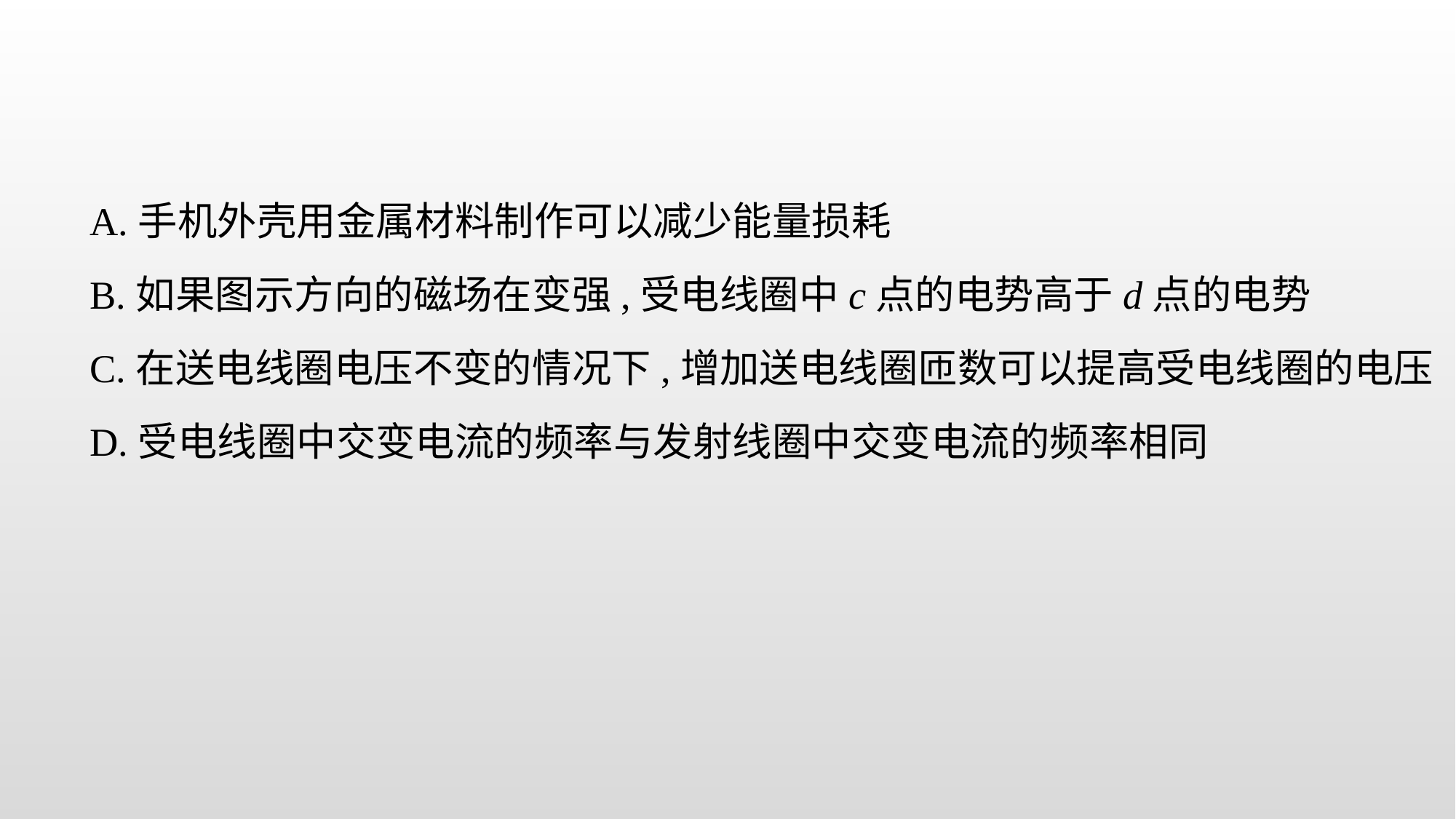

A.手机外壳用金属材料制作可以减少能量损耗
B.如果图示方向的磁场在变强,受电线圈中c点的电势高于d点的电势
C.在送电线圈电压不变的情况下,增加送电线圈匝数可以提高受电线圈的电压
D.受电线圈中交变电流的频率与发射线圈中交变电流的频率相同